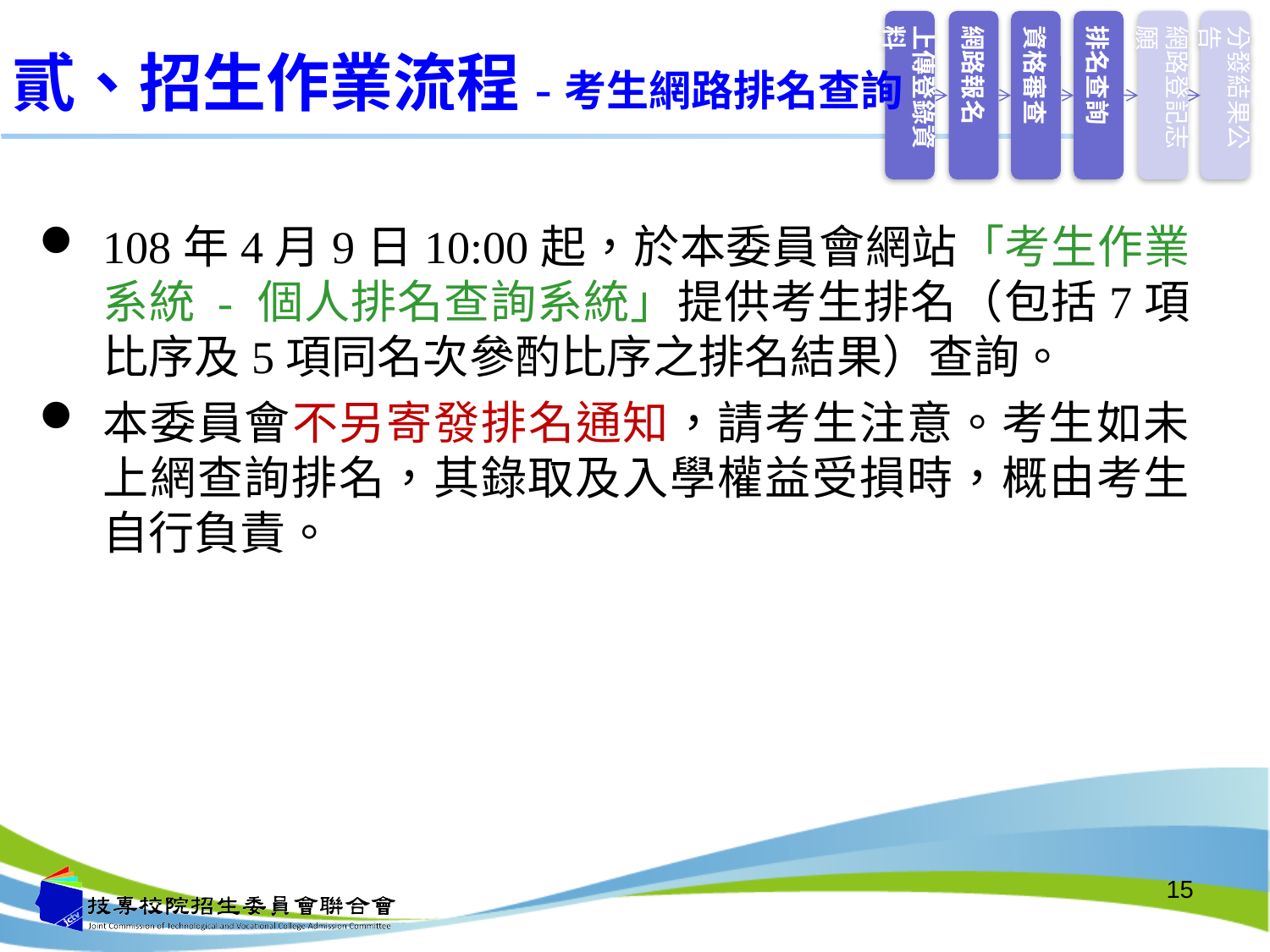

上傳登錄資料
網路報名
資格審查
排名查詢
網路登記志願
分發結果公告
貳、招生作業流程-考生網路排名查詢
108年4月9日10:00起，於本委員會網站「考生作業系統 - 個人排名查詢系統」提供考生排名（包括7項比序及5項同名次參酌比序之排名結果）查詢。
本委員會不另寄發排名通知，請考生注意。考生如未上網查詢排名，其錄取及入學權益受損時，概由考生自行負責。
15